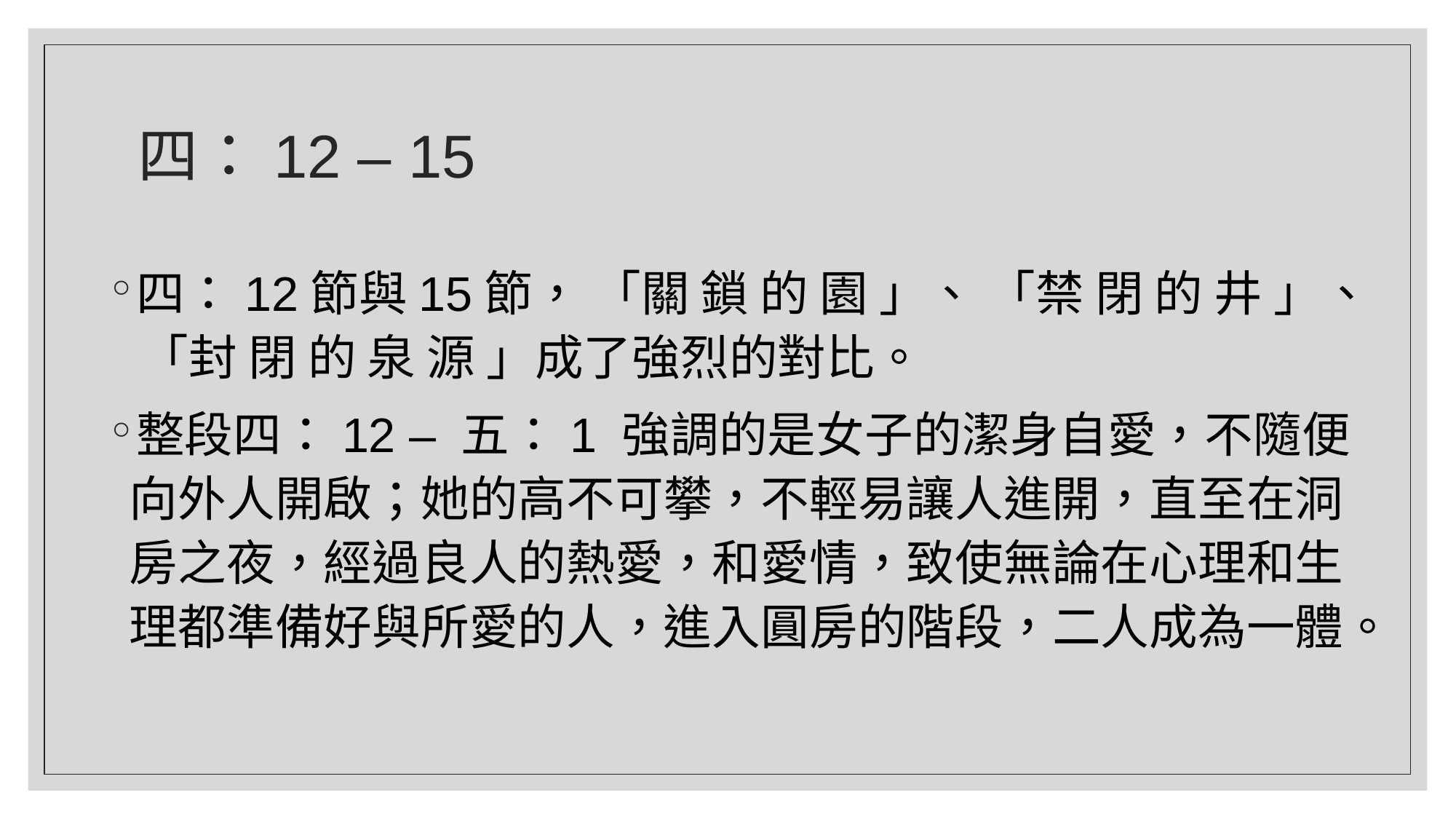

# 四：12 – 15
四：12節與15節， 「關 鎖 的 園 」、 「禁 閉 的 井 」、 「封 閉 的 泉 源 」成了強烈的對比。
整段四：12 – 五：1 強調的是女子的潔身自愛，不隨便向外人開啟；她的高不可攀，不輕易讓人進開，直至在洞房之夜，經過良人的熱愛，和愛情，致使無論在心理和生理都準備好與所愛的人，進入圓房的階段，二人成為一體。